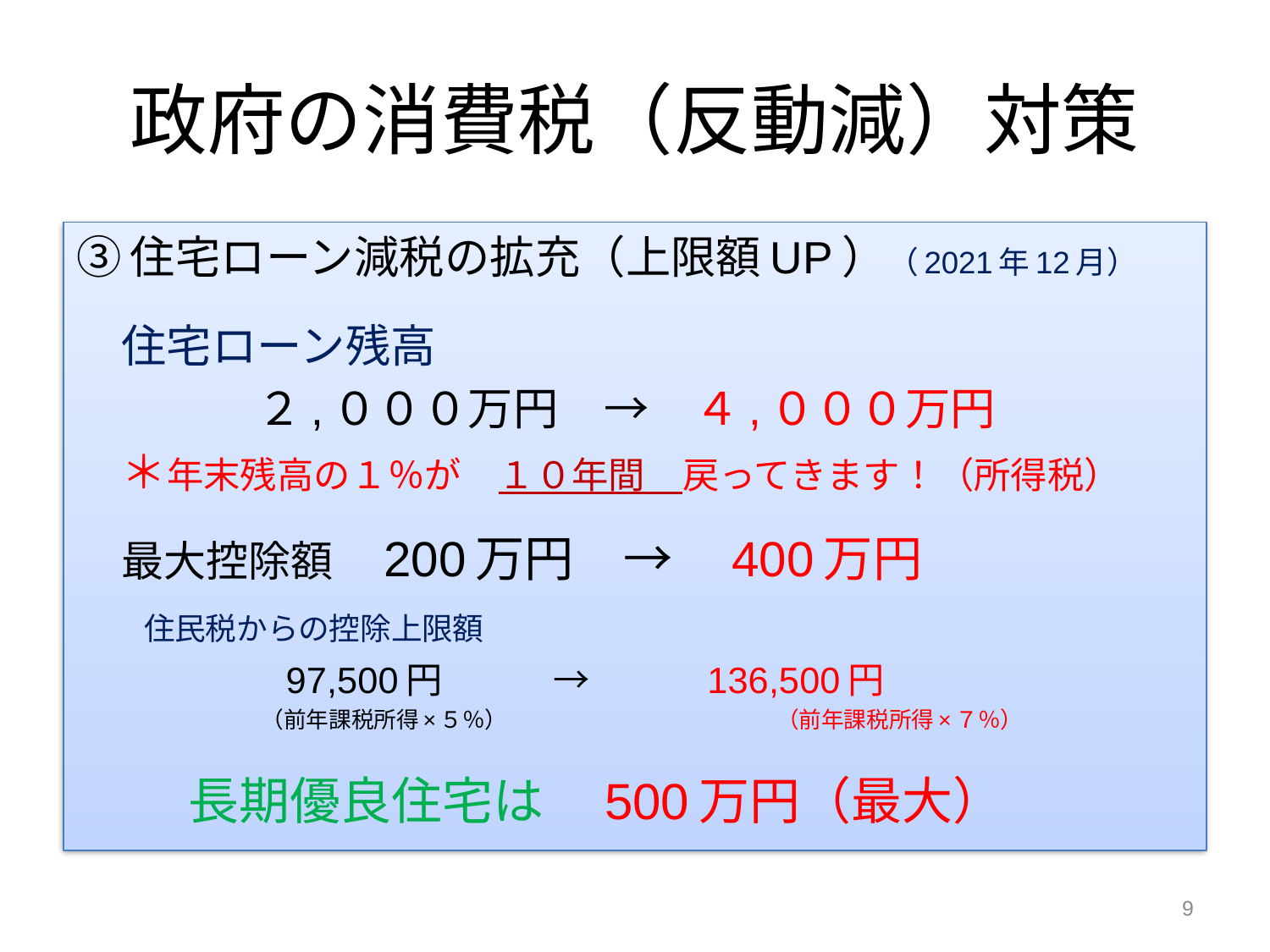

# 政府の消費税（反動減）対策
③住宅ローン減税の拡充（上限額UP）（2021年12月）

　住宅ローン残高
　　　　２,０００万円　→　４,０００万円
　＊年末残高の１％が　１０年間　戻ってきます！（所得税）

　最大控除額　200万円　→　400万円
　　住民税からの控除上限額
　　　　　　97,500円　　　→　　　136,500円
　　　　　　　　　　　　（前年課税所得×５％）　　　　　　　　　　　　（前年課税所得×７％）

　　長期優良住宅は　500万円（最大）

9